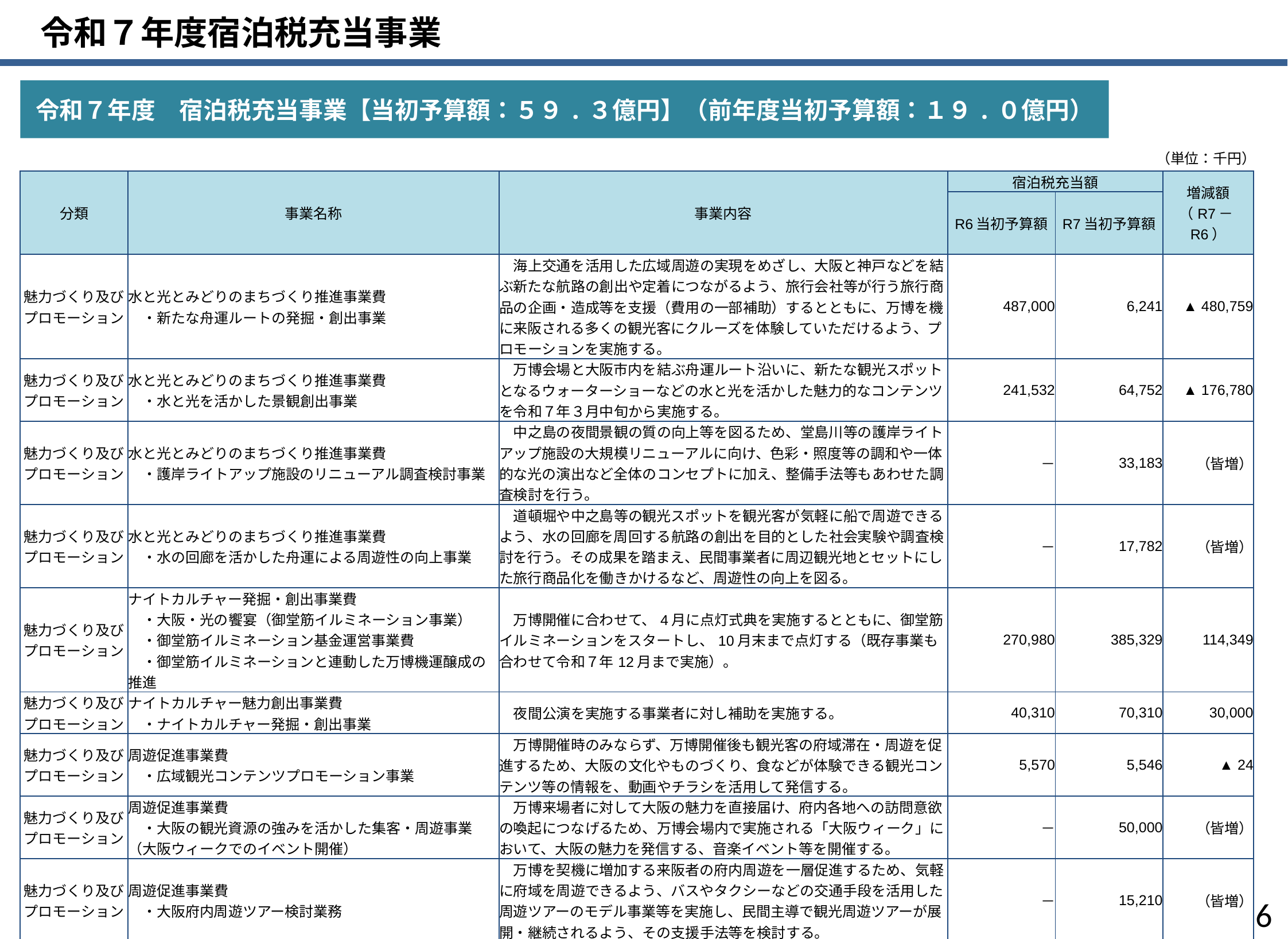

令和７年度宿泊税充当事業

令和７年度　宿泊税充当事業【当初予算額：５９.３億円】（前年度当初予算額：１９.０億円）
（単位：千円）
| 分類 | 事業名称 | 事業内容 | 宿泊税充当額 |  | 増減額 （R7－R6） |
| --- | --- | --- | --- | --- | --- |
|  |  |  | R6当初予算額 | R7当初予算額 |  |
| 魅力づくり及びプロモーション | 水と光とみどりのまちづくり推進事業費 　・新たな舟運ルートの発掘・創出事業 | 海上交通を活用した広域周遊の実現をめざし、大阪と神戸などを結ぶ新たな航路の創出や定着につながるよう、旅行会社等が行う旅行商品の企画・造成等を支援（費用の一部補助）するとともに、万博を機に来阪される多くの観光客にクルーズを体験していただけるよう、プロモーションを実施する。 | 487,000 | 6,241 | ▲ 480,759 |
| 魅力づくり及びプロモーション | 水と光とみどりのまちづくり推進事業費 　・水と光を活かした景観創出事業 | 万博会場と大阪市内を結ぶ舟運ルート沿いに、新たな観光スポットとなるウォーターショーなどの水と光を活かした魅力的なコンテンツを令和７年３月中旬から実施する。 | 241,532 | 64,752 | ▲ 176,780 |
| 魅力づくり及びプロモーション | 水と光とみどりのまちづくり推進事業費 　・護岸ライトアップ施設のリニューアル調査検討事業 | 中之島の夜間景観の質の向上等を図るため、堂島川等の護岸ライトアップ施設の大規模リニューアルに向け、色彩・照度等の調和や一体的な光の演出など全体のコンセプトに加え、整備手法等もあわせた調査検討を行う。 | － | 33,183 | （皆増） |
| 魅力づくり及びプロモーション | 水と光とみどりのまちづくり推進事業費 　・水の回廊を活かした舟運による周遊性の向上事業 | 道頓堀や中之島等の観光スポットを観光客が気軽に船で周遊できるよう、水の回廊を周回する航路の創出を目的とした社会実験や調査検討を行う。その成果を踏まえ、民間事業者に周辺観光地とセットにした旅行商品化を働きかけるなど、周遊性の向上を図る。 | － | 17,782 | （皆増） |
| 魅力づくり及びプロモーション | ナイトカルチャー発掘・創出事業費 　・大阪・光の饗宴（御堂筋イルミネーション事業） 　・御堂筋イルミネーション基金運営事業費 　・御堂筋イルミネーションと連動した万博機運醸成の推進 | 万博開催に合わせて、4月に点灯式典を実施するとともに、御堂筋イルミネーションをスタートし、10月末まで点灯する（既存事業も合わせて令和７年12月まで実施）。 | 270,980 | 385,329 | 114,349 |
| 魅力づくり及びプロモーション | ナイトカルチャー魅力創出事業費 　・ナイトカルチャー発掘・創出事業 | 夜間公演を実施する事業者に対し補助を実施する。 | 40,310 | 70,310 | 30,000 |
| 魅力づくり及びプロモーション | 周遊促進事業費 　・広域観光コンテンツプロモーション事業 | 万博開催時のみならず、万博開催後も観光客の府域滞在・周遊を促進するため、大阪の文化やものづくり、食などが体験できる観光コンテンツ等の情報を、動画やチラシを活用して発信する。 | 5,570 | 5,546 | ▲ 24 |
| 魅力づくり及びプロモーション | 周遊促進事業費 　・大阪の観光資源の強みを活かした集客・周遊事業（大阪ウィークでのイベント開催） | 万博来場者に対して大阪の魅力を直接届け、府内各地への訪問意欲の喚起につなげるため、万博会場内で実施される「大阪ウィーク」において、大阪の魅力を発信する、音楽イベント等を開催する。 | － | 50,000 | （皆増） |
| 魅力づくり及びプロモーション | 周遊促進事業費 　・大阪府内周遊ツアー検討業務 | 万博を契機に増加する来阪者の府内周遊を一層促進するため、気軽に府域を周遊できるよう、バスやタクシーなどの交通手段を活用した周遊ツアーのモデル事業等を実施し、民間主導で観光周遊ツアーが展開・継続されるよう、その支援手法等を検討する。 | － | 15,210 | （皆増） |
| 魅力づくり及びプロモーション | 友好交流費（政策） 　・万博国際交流事業 | 大阪府の友好交流先から専門家等を招聘し、高校生等を対象に各国の社会課題について学び、考えるセミナーを開催するほか、招聘者を万博会場や府内の観光資源に案内するなど、相互の交流と理解を深める。 | － | 16,806 | （皆増） |
| 魅力づくり及びプロモーション | 上方演芸資料館管理運営費 　・上方演芸資料館運営費 | 上方演芸の保存と振興を図るため、全国で唯一の演芸資料館である上方演芸資料館の管理運営を行う。また、これまで大阪が培ってきた「笑い」の魅力を国内外の観光客にも上方演芸に触れ、楽しみ、その魅力を体験できる施設として運営する。 | 10,591 | 12,301 | 1,710 |
| 魅力づくり及びプロモーション | 大阪文化芸術創出事業費 　・大阪文化資源魅力向上事業（文フェス） | 万博の開催を見据え、市町村等とも連携し、府内各地の日本遺産や文化財等の文化資源を活用した公演等を中心とした、複合的な文化芸術プログラムを実施することにより、地域の魅力を広く発信し、来阪者を府内各地に誘客する。 | 72,000 | 72,000 | 0 |
6